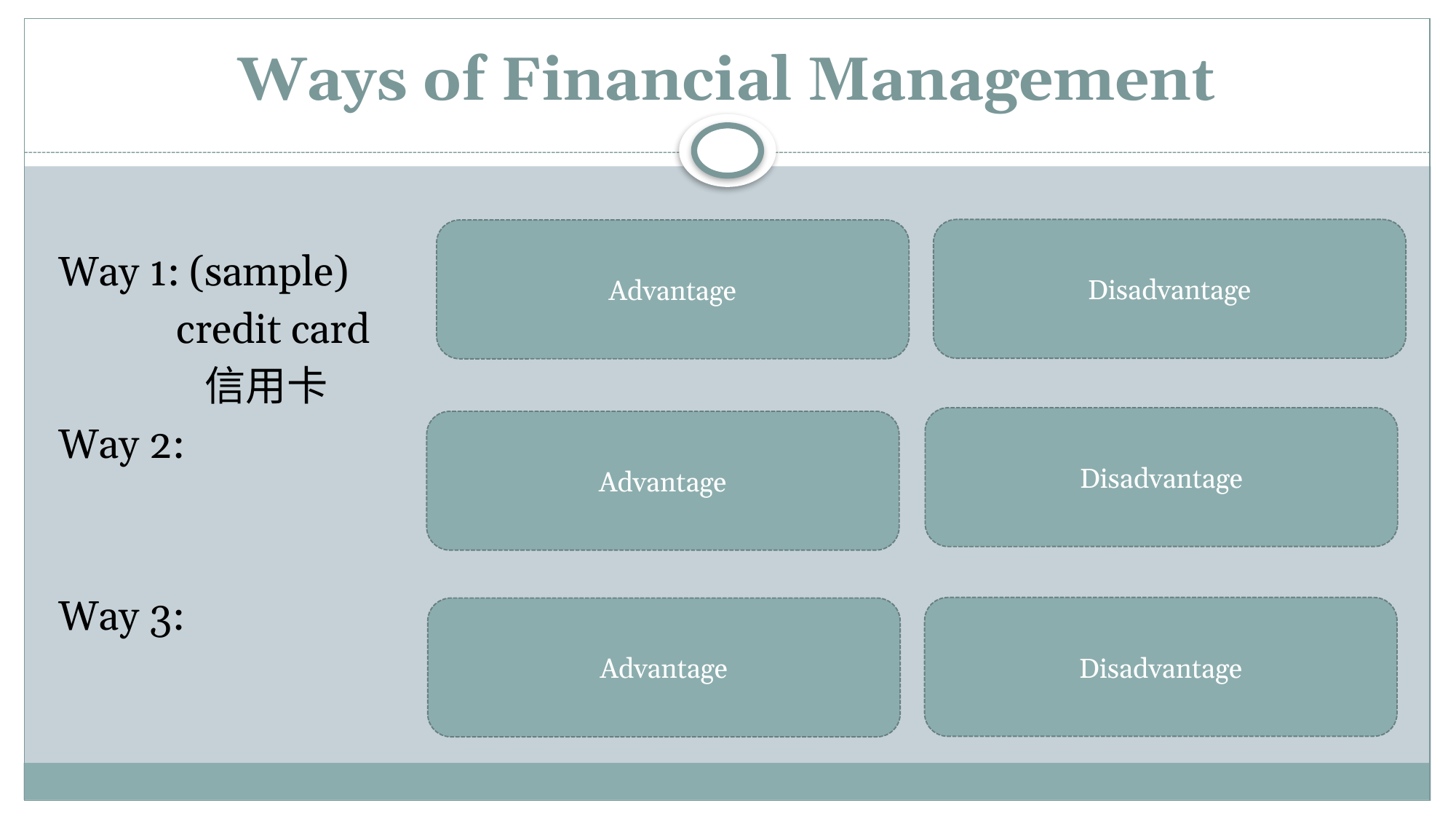

# Ways of Financial Management

Way 1: (sample)
            credit card
               信用卡
Way 2:

Way 3:
Disadvantage
Advantage
Disadvantage
Advantage
Disadvantage
Advantage